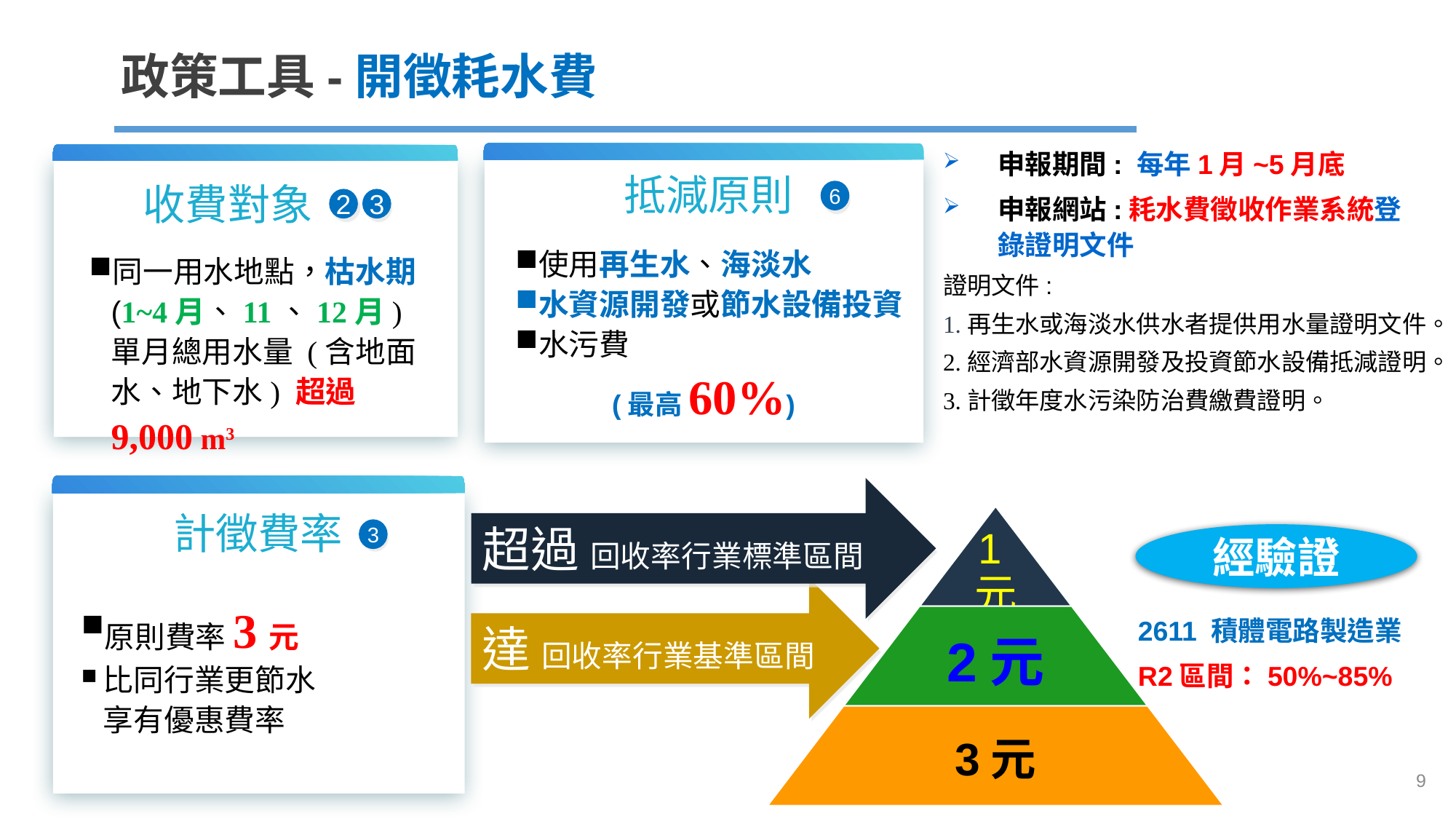

政策工具-開徵耗水費
申報期間: 每年1月~5月底
申報網站:耗水費徵收作業系統登錄證明文件

收費對象
抵減原則
6
2
3
使用再生水、海淡水
水資源開發或節水設備投資
水污費

同一用水地點，枯水期(1~4月、11、12月)單月總用水量 (含地面水、地下水) 超過 9,000 m3
證明文件:
1.再生水或海淡水供水者提供用水量證明文件。
2.經濟部水資源開發及投資節水設備抵減證明。
3.計徵年度水污染防治費繳費證明。

(最高60%)
1元

計徵費率
超過 回收率行業標準區間
1元
2元
3元
3
經驗證
1元
達 回收率行業基準區間
原則費率3元
比同行業更節水
享有優惠費率
2611 積體電路製造業
R2區間：50%~85%
9